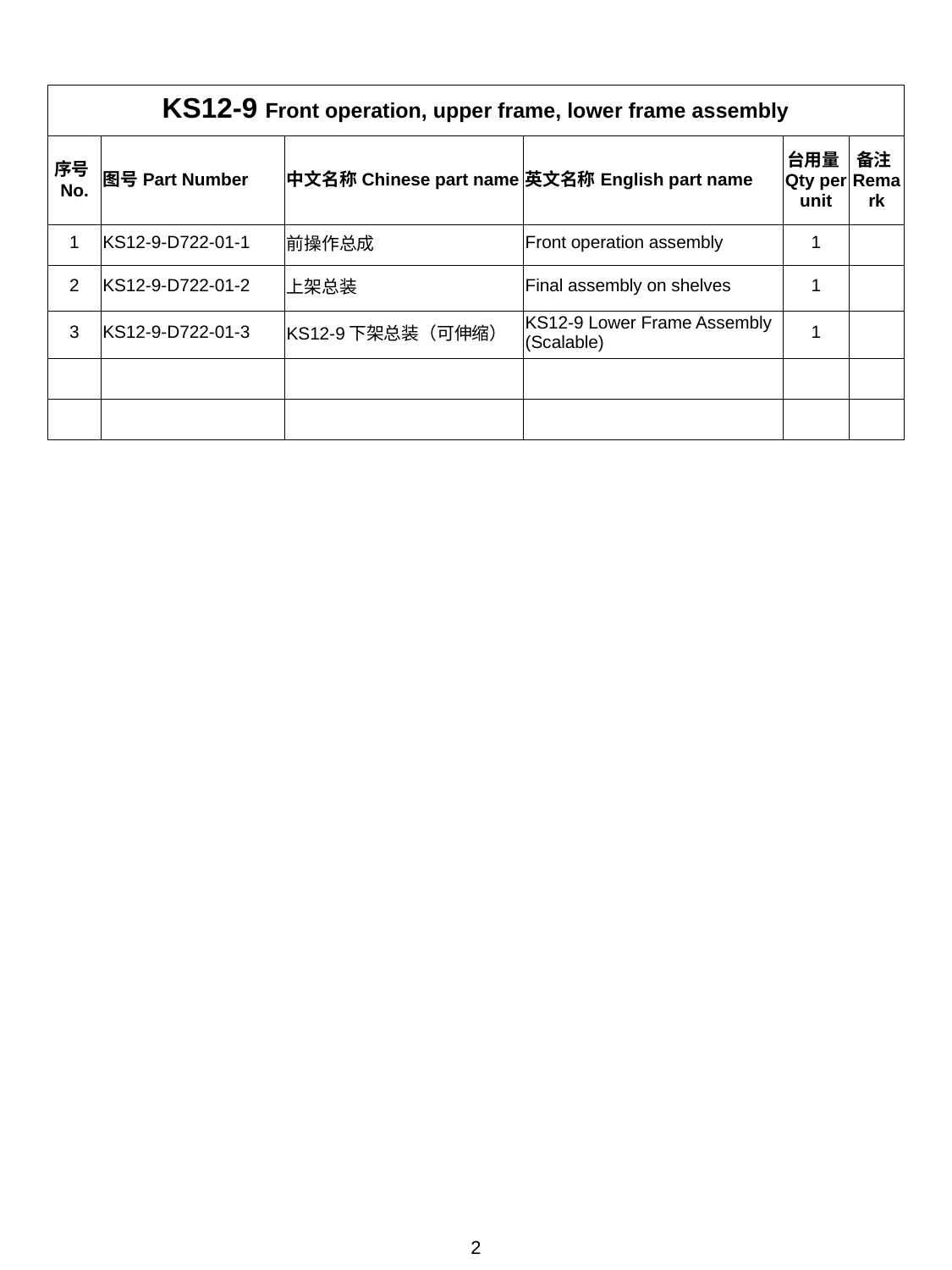

| KS12-9 Front operation, upper frame, lower frame assembly |  |  |  |  |  |
| --- | --- | --- | --- | --- | --- |
| 序号No. | 图号Part Number | 中文名称Chinese part name | 英文名称English part name | 台用量Qty per unit | 备注Remark |
| 1 | KS12-9-D722-01-1 | 前操作总成 | Front operation assembly | 1 |  |
| 2 | KS12-9-D722-01-2 | 上架总装 | Final assembly on shelves | 1 |  |
| 3 | KS12-9-D722-01-3 | KS12-9下架总装（可伸缩） | KS12-9 Lower Frame Assembly (Scalable) | 1 |  |
|  |  |  |  |  |  |
|  |  |  |  |  |  |
2